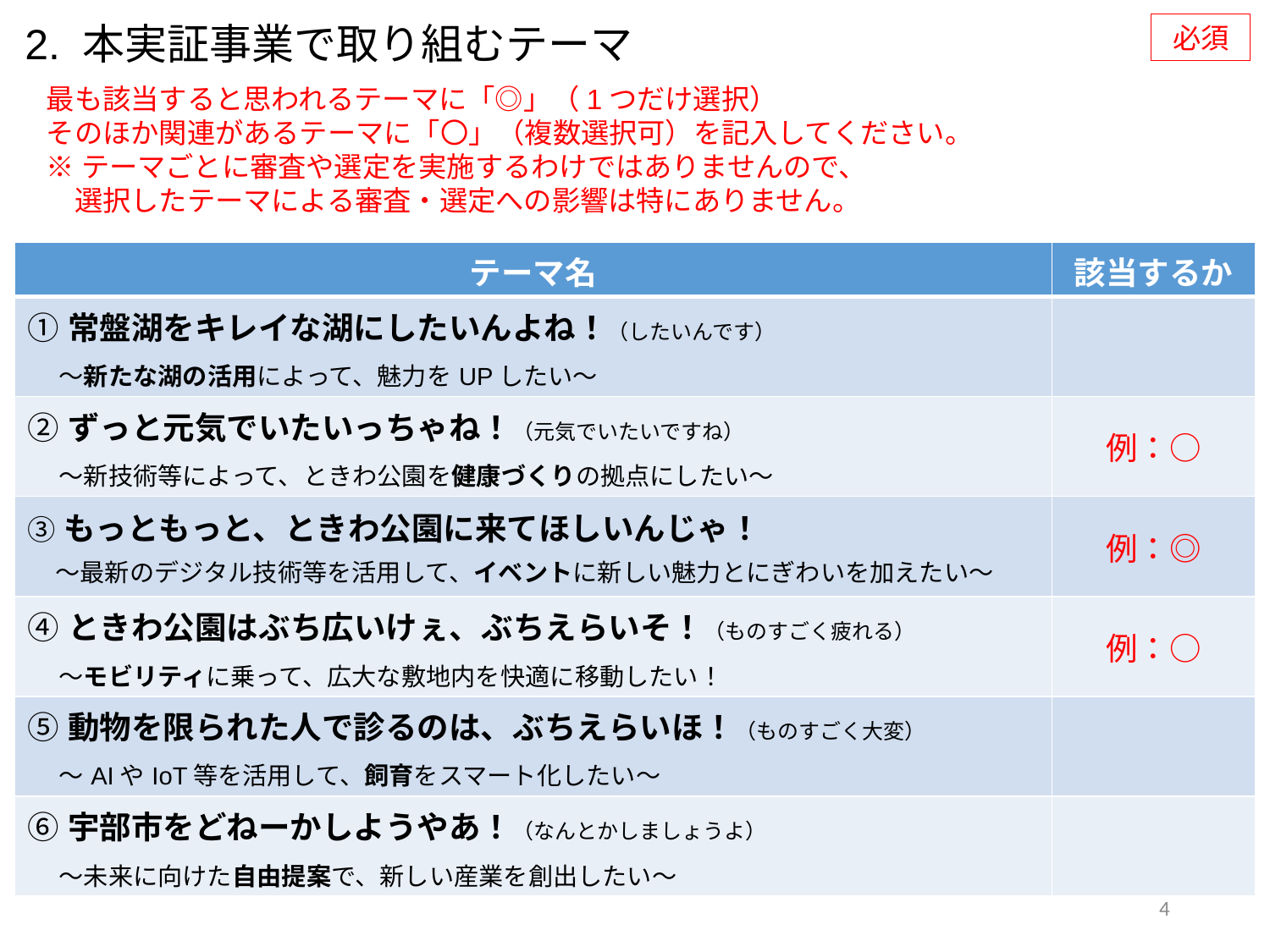

2. 本実証事業で取り組むテーマ
必須
最も該当すると思われるテーマに「◎」（1つだけ選択）
そのほか関連があるテーマに「〇」（複数選択可）を記入してください。
※テーマごとに審査や選定を実施するわけではありませんので、
　選択したテーマによる審査・選定への影響は特にありません。
| テーマ名 | 該当するか |
| --- | --- |
| ①常盤湖をキレイな湖にしたいんよね！（したいんです） 　～新たな湖の活用によって、魅力をUPしたい～ |  |
| ②ずっと元気でいたいっちゃね！（元気でいたいですね） 　～新技術等によって、ときわ公園を健康づくりの拠点にしたい～ | 例：○ |
| ③もっともっと、ときわ公園に来てほしいんじゃ！ 　～最新のデジタル技術等を活用して、イベントに新しい魅力とにぎわいを加えたい～ | 例：◎ |
| ④ときわ公園はぶち広いけぇ、ぶちえらいそ！（ものすごく疲れる） 　～モビリティに乗って、広大な敷地内を快適に移動したい！ | 例：○ |
| ⑤動物を限られた人で診るのは、ぶちえらいほ！（ものすごく大変） 　～AIやIoT等を活用して、飼育をスマート化したい～ |  |
| ⑥宇部市をどねーかしようやあ！（なんとかしましょうよ） 　～未来に向けた自由提案で、新しい産業を創出したい～ |  |
4